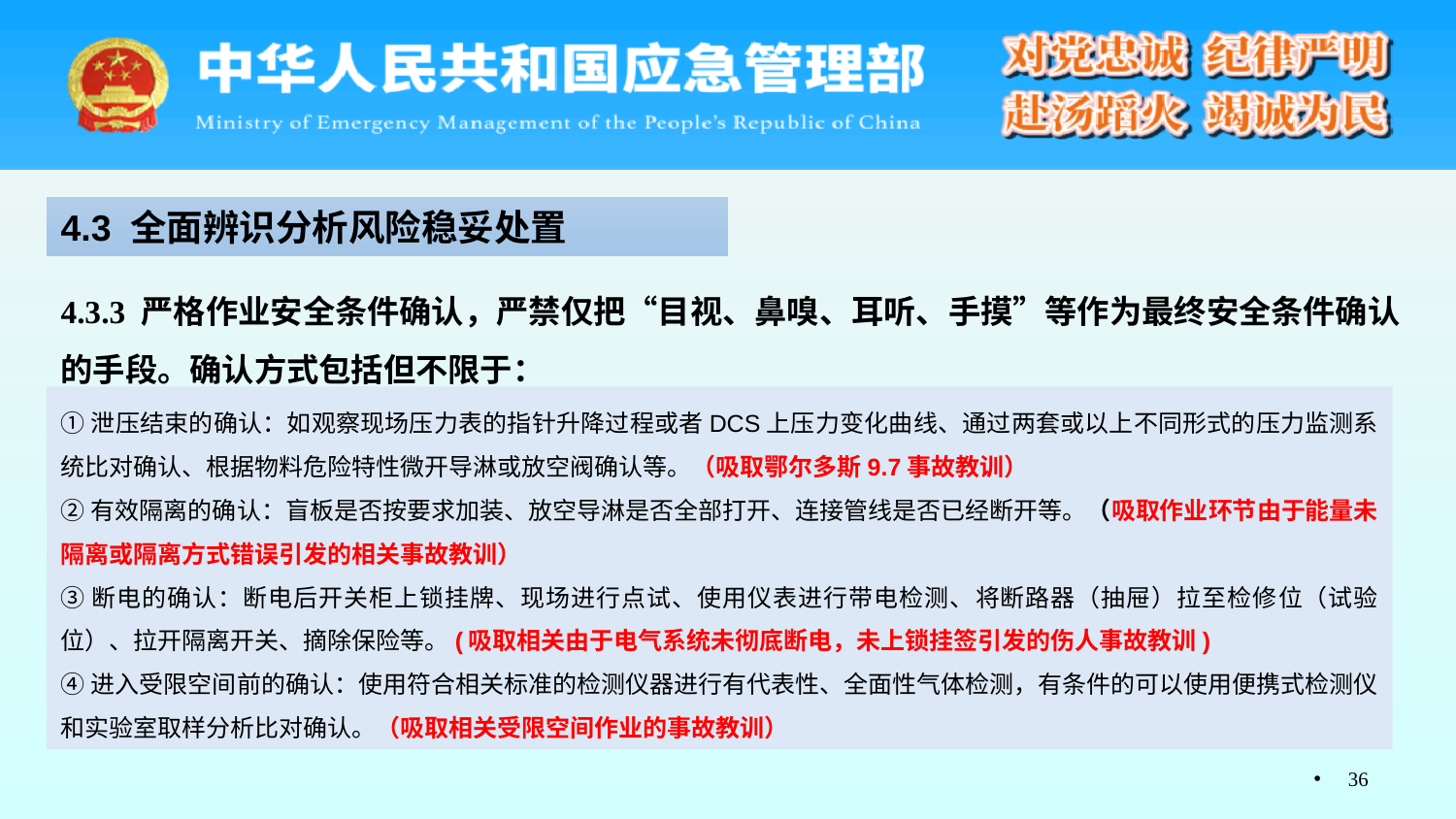

4.3 全面辨识分析风险稳妥处置
4.3.3 严格作业安全条件确认，严禁仅把“目视、鼻嗅、耳听、手摸”等作为最终安全条件确认的手段。确认方式包括但不限于：
①泄压结束的确认：如观察现场压力表的指针升降过程或者DCS上压力变化曲线、通过两套或以上不同形式的压力监测系统比对确认、根据物料危险特性微开导淋或放空阀确认等。（吸取鄂尔多斯9.7事故教训）
②有效隔离的确认：盲板是否按要求加装、放空导淋是否全部打开、连接管线是否已经断开等。（吸取作业环节由于能量未隔离或隔离方式错误引发的相关事故教训）
③断电的确认：断电后开关柜上锁挂牌、现场进行点试、使用仪表进行带电检测、将断路器（抽屉）拉至检修位（试验位）、拉开隔离开关、摘除保险等。(吸取相关由于电气系统未彻底断电，未上锁挂签引发的伤人事故教训)
④进入受限空间前的确认：使用符合相关标准的检测仪器进行有代表性、全面性气体检测，有条件的可以使用便携式检测仪和实验室取样分析比对确认。（吸取相关受限空间作业的事故教训）
36